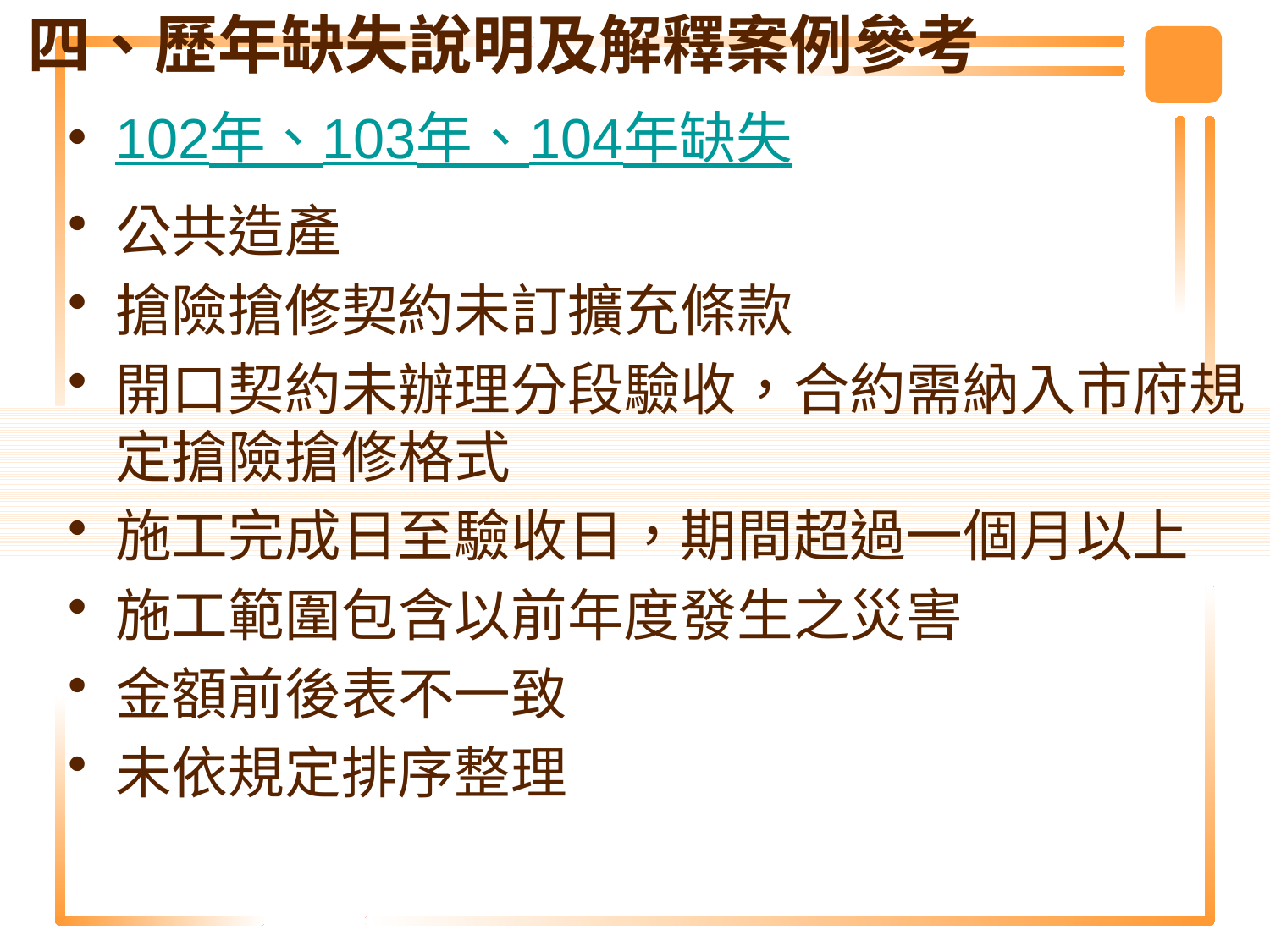

# 四、歷年缺失說明及解釋案例參考
102年、103年、104年缺失
公共造產
搶險搶修契約未訂擴充條款
開口契約未辦理分段驗收，合約需納入市府規定搶險搶修格式
施工完成日至驗收日，期間超過一個月以上
施工範圍包含以前年度發生之災害
金額前後表不一致
未依規定排序整理